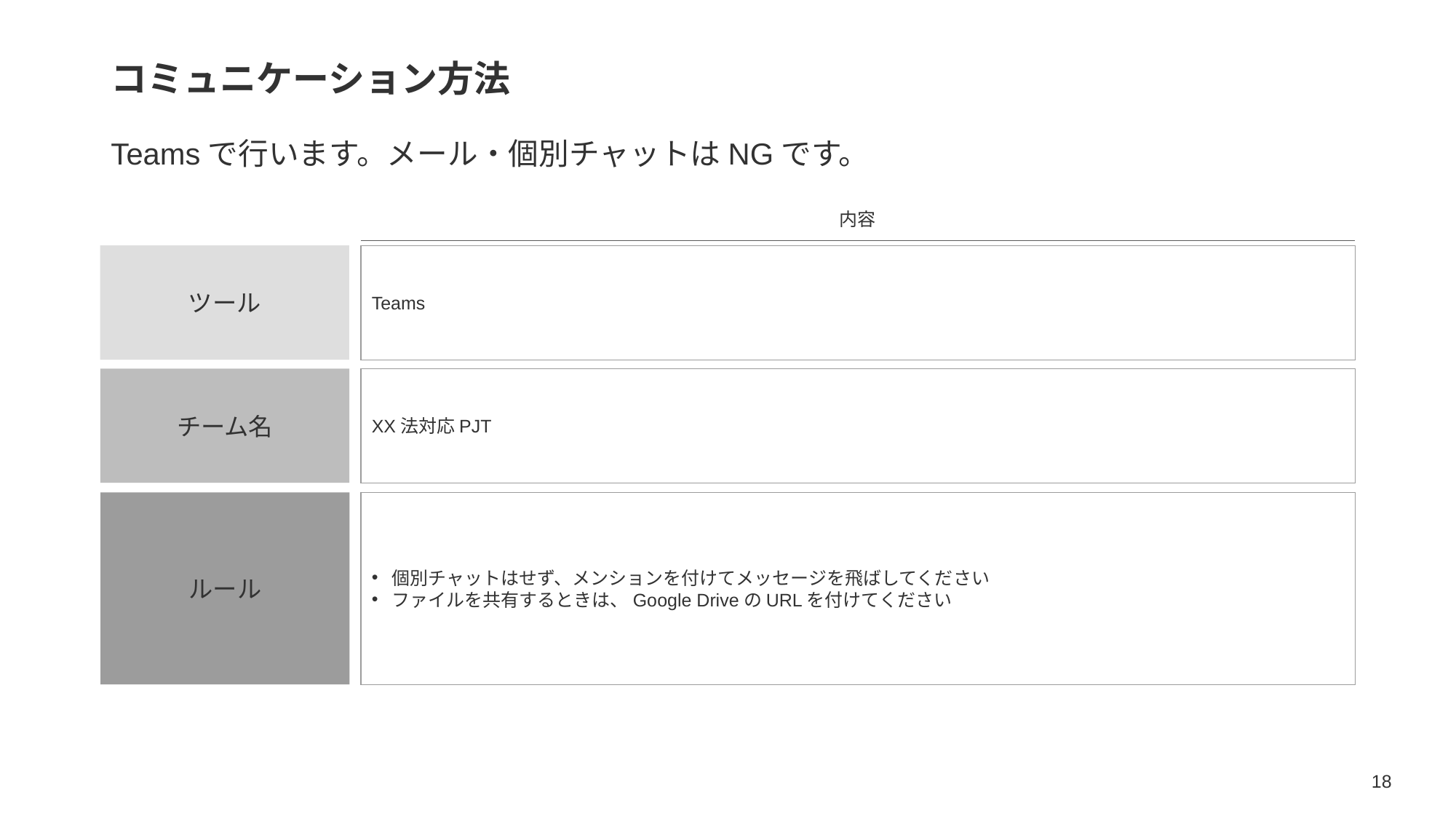

# コミュニケーション方法
Teamsで行います。メール・個別チャットはNGです。
内容
Teams
ツール
チーム名
XX法対応PJT
ルール
個別チャットはせず、メンションを付けてメッセージを飛ばしてください
ファイルを共有するときは、Google DriveのURLを付けてください
18